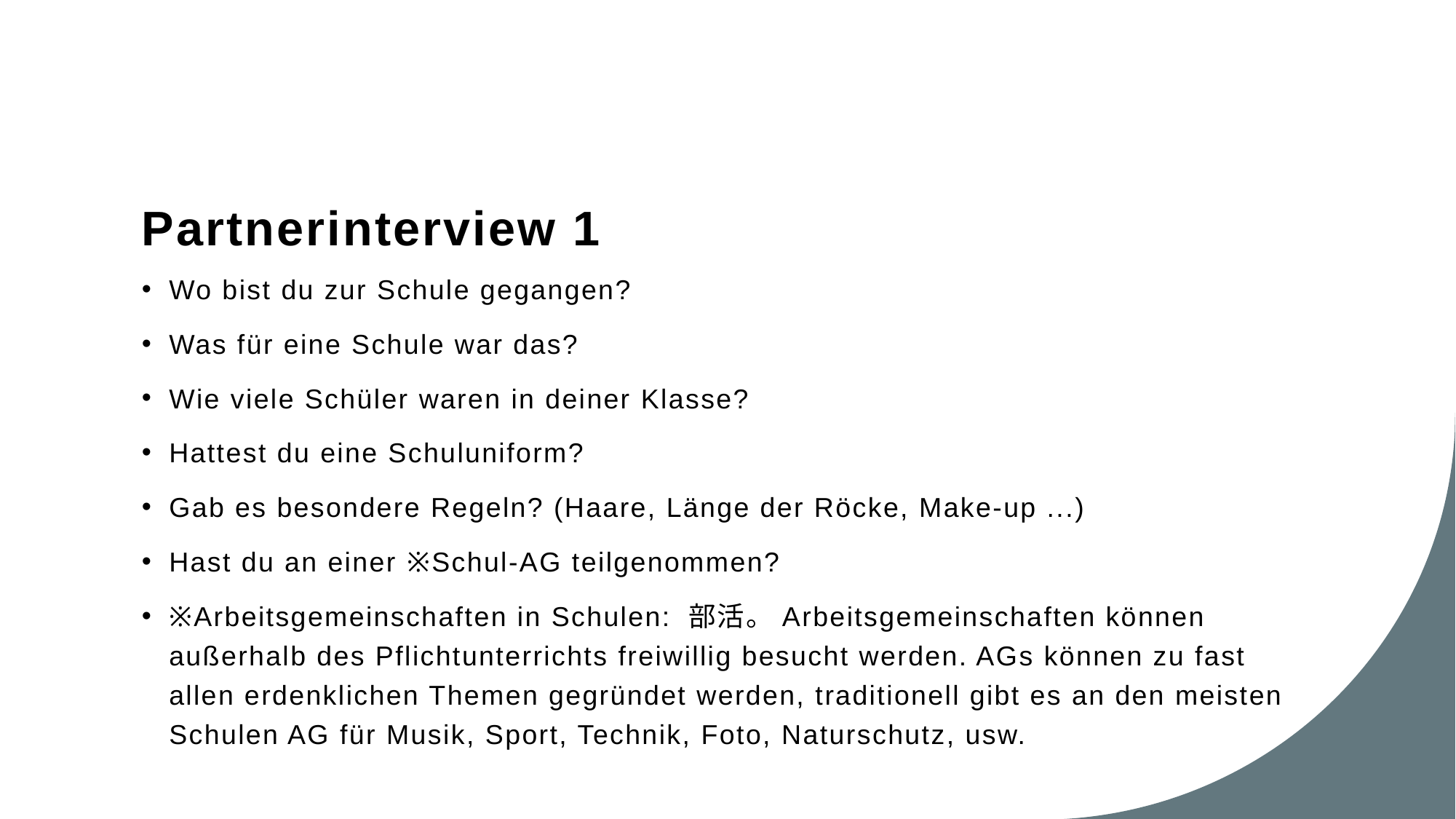

# Partnerinterview 1
Wo bist du zur Schule gegangen?
Was für eine Schule war das?
Wie viele Schüler waren in deiner Klasse?
Hattest du eine Schuluniform?
Gab es besondere Regeln? (Haare, Länge der Röcke, Make-up ...)
Hast du an einer ※Schul-AG teilgenommen?
※Arbeitsgemeinschaften in Schulen: 部活。Arbeitsgemeinschaften können außerhalb des Pflichtunterrichts freiwillig besucht werden. AGs können zu fast allen erdenklichen Themen gegründet werden, traditionell gibt es an den meisten Schulen AG für Musik, Sport, Technik, Foto, Naturschutz, usw.